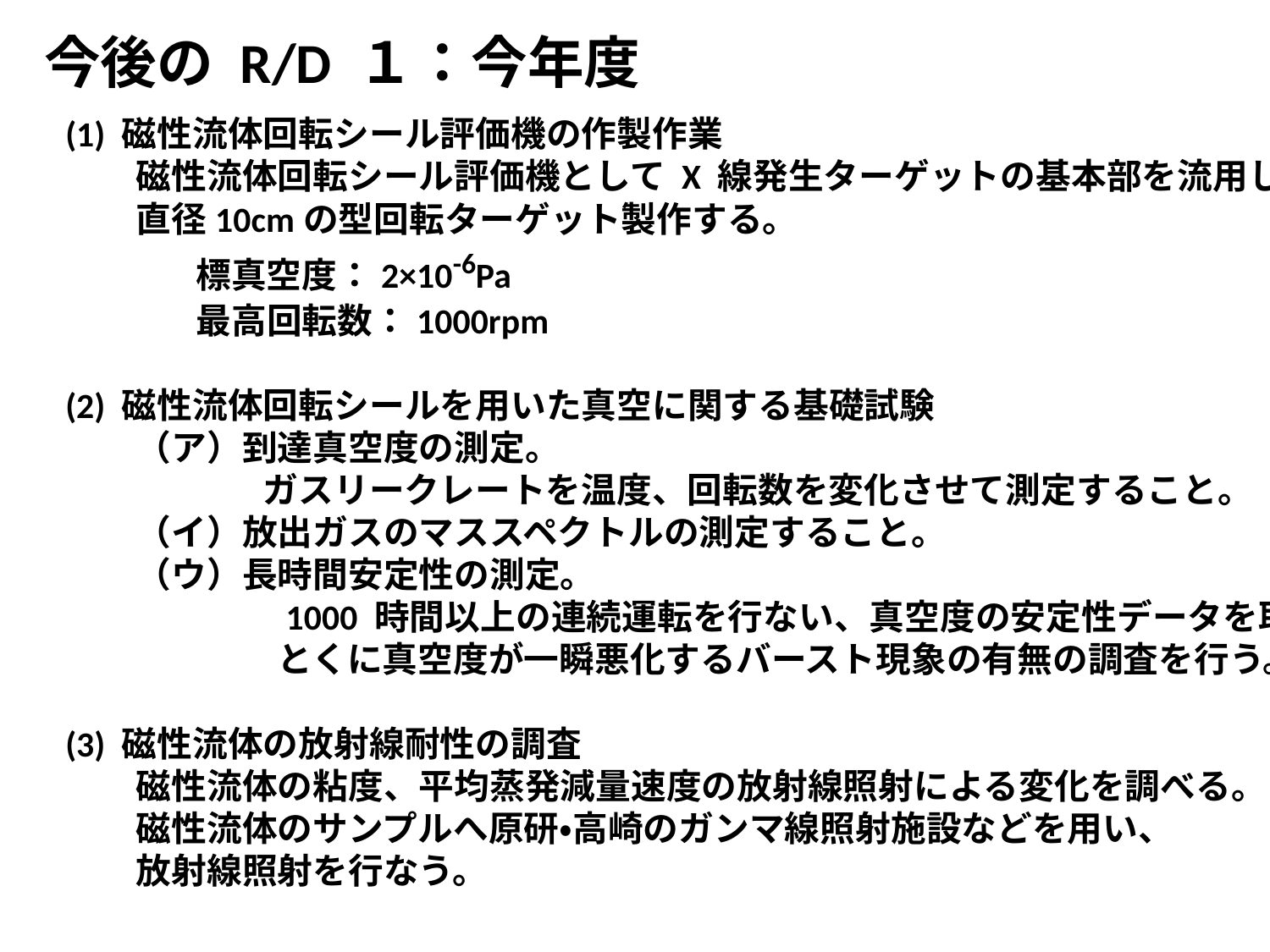

今後の R/D １：今年度
(1) 磁性流体回転シール評価機の作製作業
　　磁性流体回転シール評価機として X 線発生ターゲットの基本部を流用して、
　　直径10cmの型回転ターゲット製作する。
 　　　 標真空度：2×10-6Pa
  　　　最高回転数：1000rpm

(2) 磁性流体回転シールを用いた真空に関する基礎試験
　　（ア）到達真空度の測定。
	　　ガスリークレートを温度、回転数を変化させて測定すること。
　　（イ）放出ガスのマススペクトルの測定すること。
　　（ウ）長時間安定性の測定。
　　　　　　1000 時間以上の連続運転を行ない、真空度の安定性データを取る。
　　　　　　とくに真空度が一瞬悪化するバースト現象の有無の調査を行う。

(3) 磁性流体の放射線耐性の調査
　　磁性流体の粘度、平均蒸発減量速度の放射線照射による変化を調べる。
　　磁性流体のサンプルへ原研・高崎のガンマ線照射施設などを用い、
　　放射線照射を行なう。